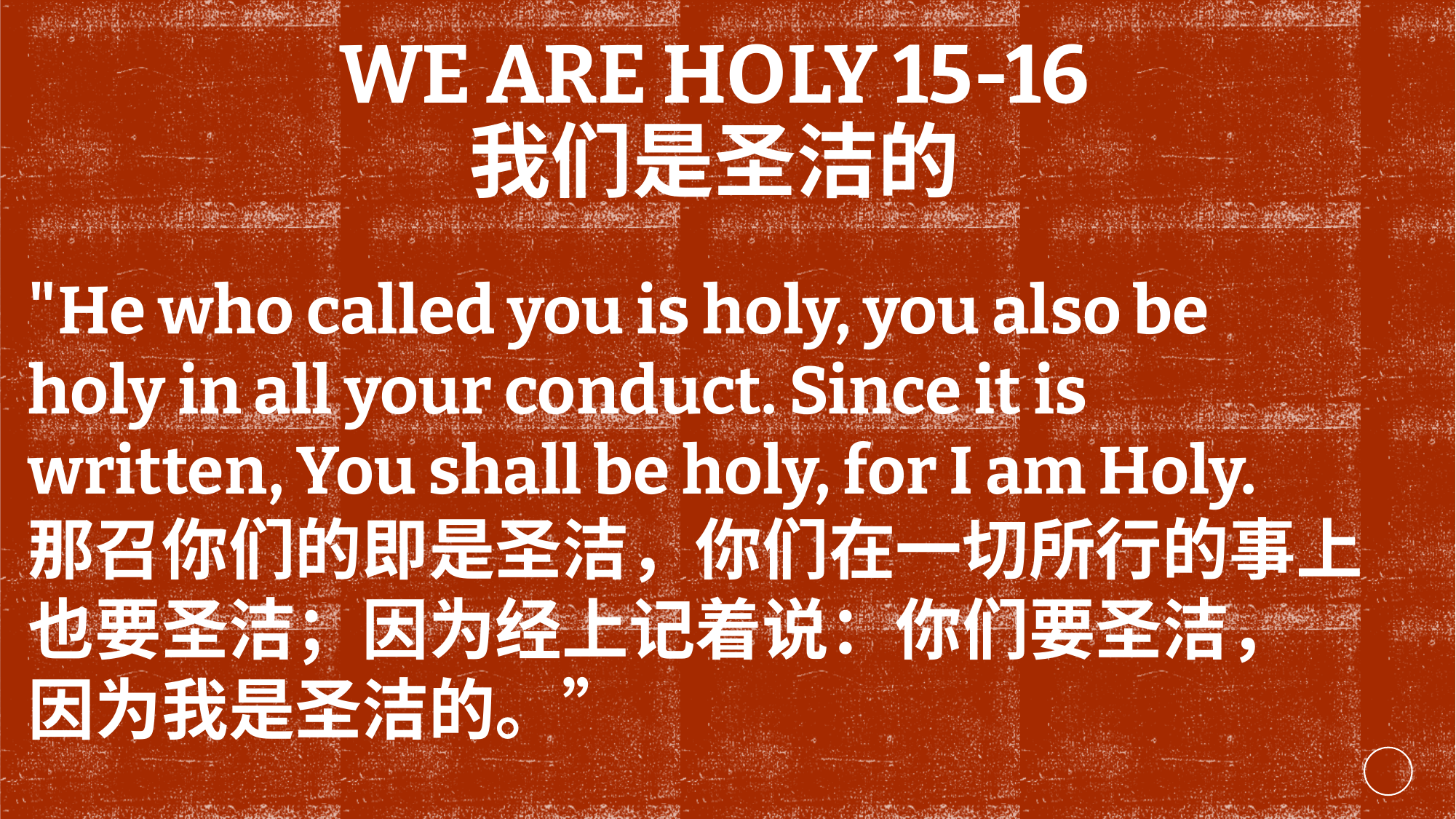

# We are holy 15-16 我们是圣洁的

"He who called you is holy, you also be
holy in all your conduct. Since it is
written, You shall be holy, for I am Holy.
那召你们的即是圣洁，你们在一切所行的事上
也要圣洁；因为经上记着说：你们要圣洁，
因为我是圣洁的。”